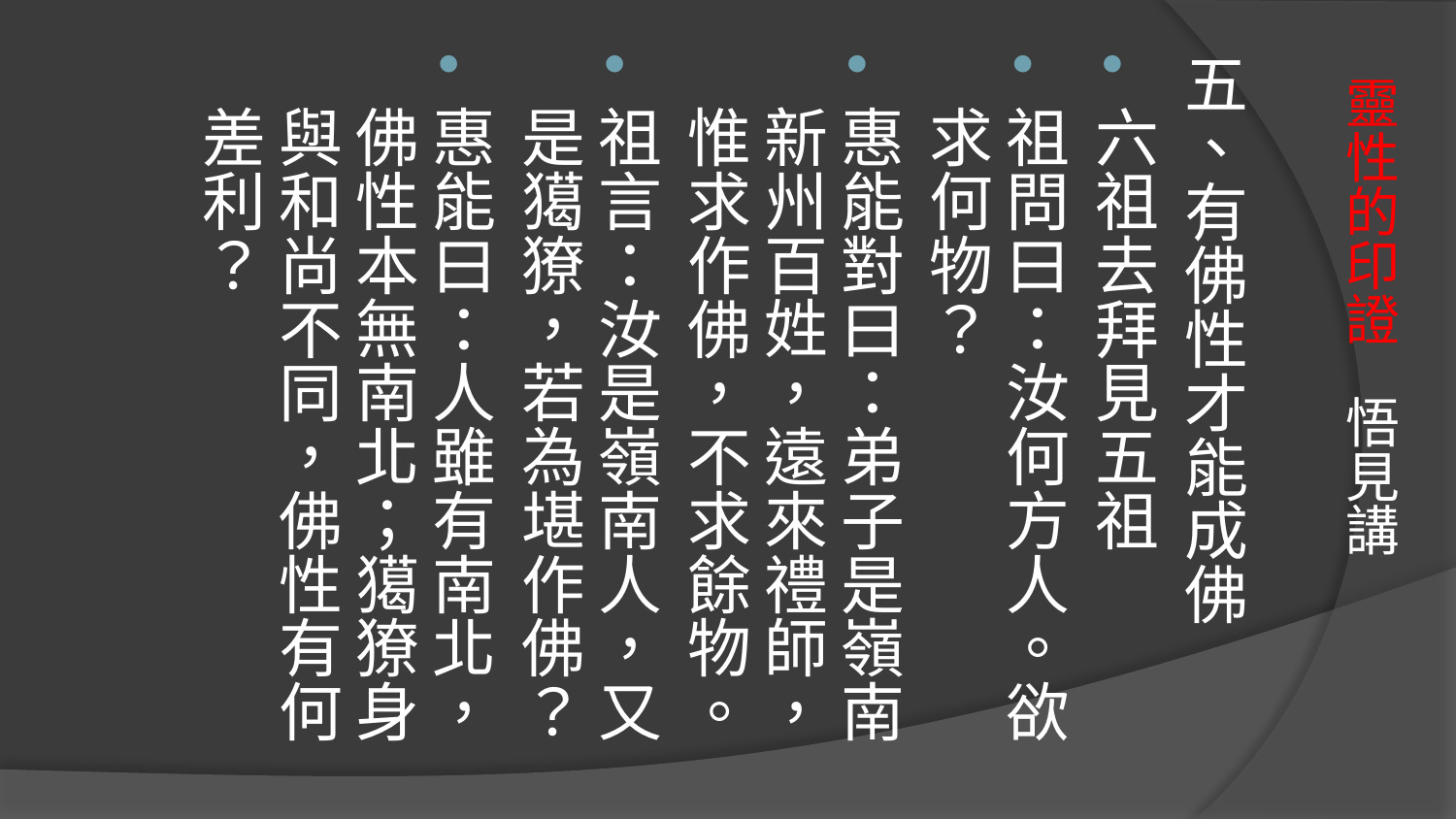

五、有佛性才能成佛
六祖去拜見五祖
祖問曰：汝何方人。欲求何物？
惠能對曰：弟子是嶺南新州百姓，遠來禮師，惟求作佛，不求餘物。
祖言：汝是嶺南人，又是獦獠，若為堪作佛？
惠能曰：人雖有南北，佛性本無南北；獦獠身與和尚不同，佛性有何差利？

# 靈性的印證    悟見講